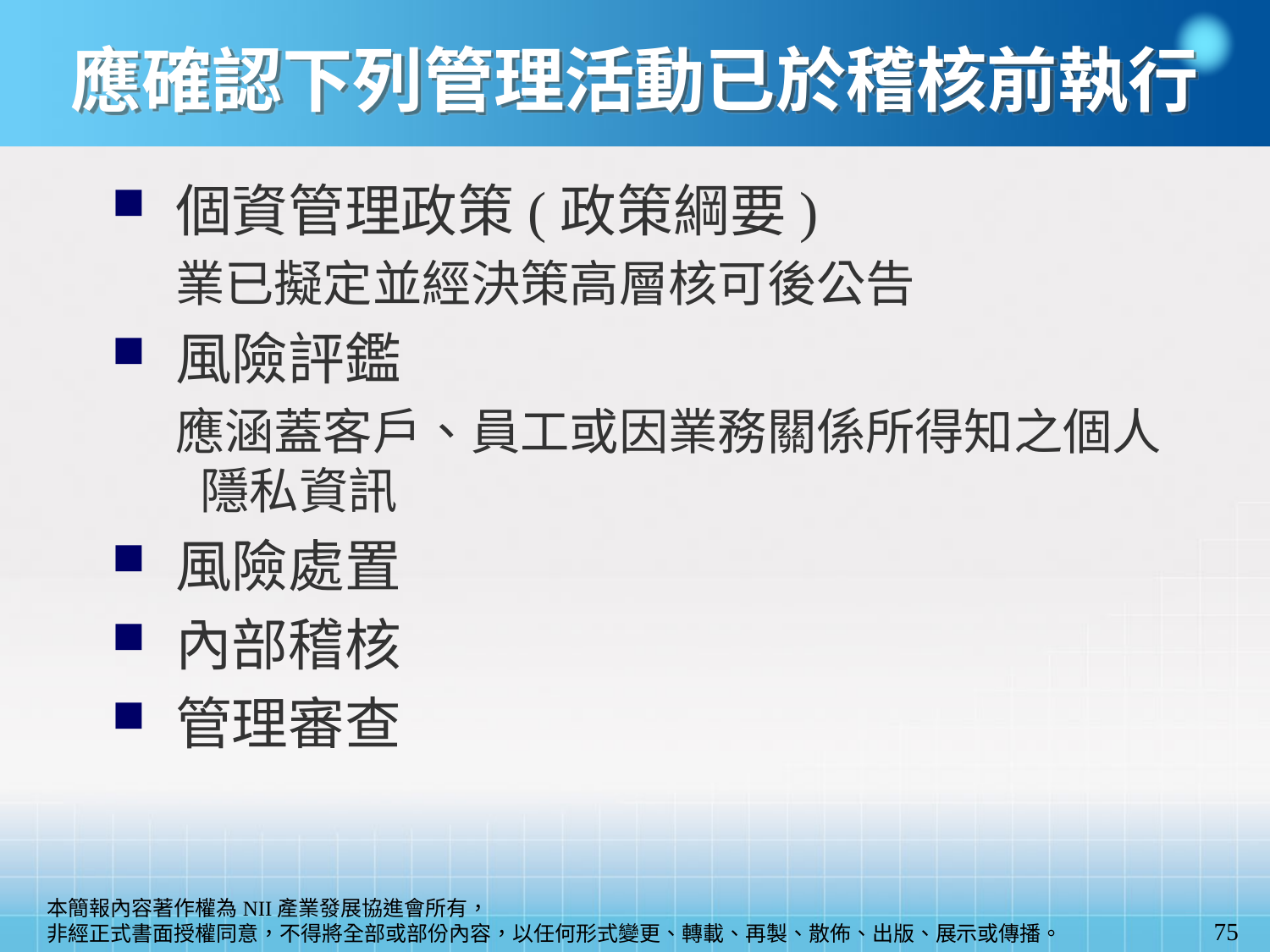

應確認下列管理活動已於稽核前執行
個資管理政策(政策綱要)
業已擬定並經決策高層核可後公告
風險評鑑
應涵蓋客戶、員工或因業務關係所得知之個人隱私資訊
風險處置
內部稽核
管理審查
75